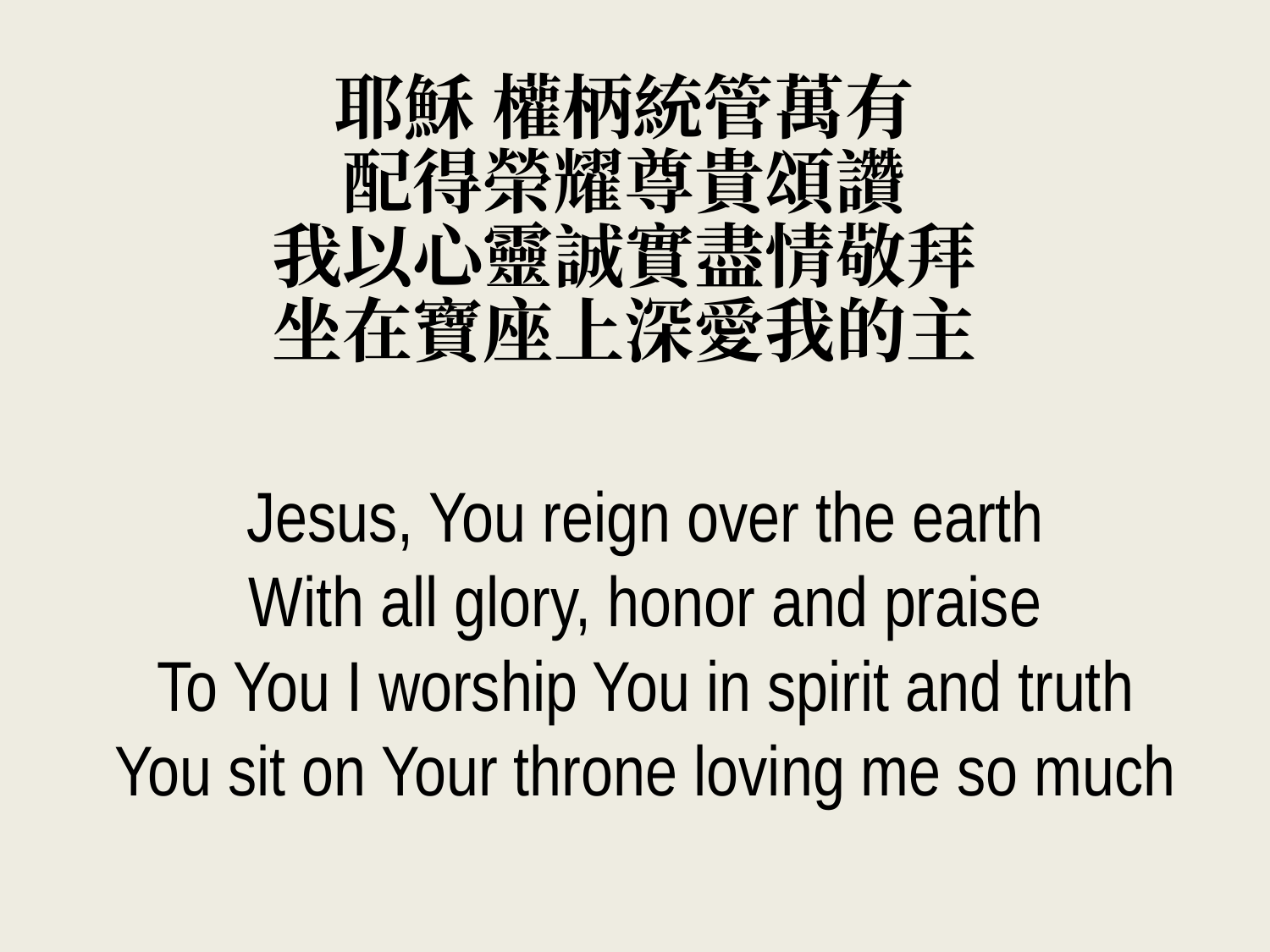

耶穌 權柄統管萬有
配得榮耀尊貴頌讚
我以心靈誠實盡情敬拜
坐在寶座上深愛我的主
Jesus, You reign over the earth
With all glory, honor and praise
To You I worship You in spirit and truth
You sit on Your throne loving me so much